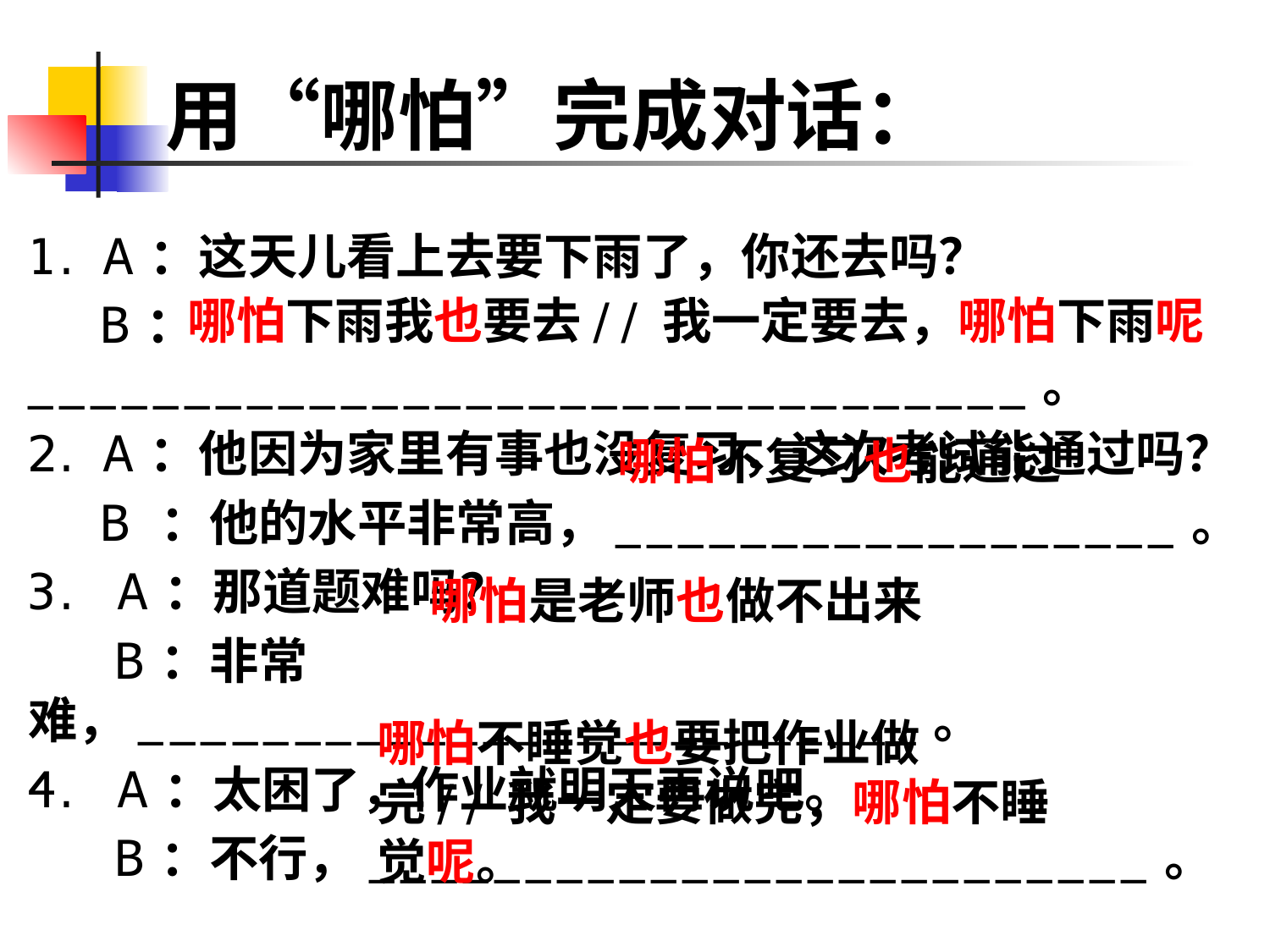

# 用“哪怕”完成对话：
1.  A：这天儿看上去要下雨了，你还去吗？
     B：________________________________。
2.  A：他因为家里有事也没复习，这次考试能通过吗？
     B ：他的水平非常高，__________________。
3.   A：那道题难吗？
      B：非常难，_________________________。
4.   A：太困了，作业就明天再说吧。
      B：不行，_________________________。

哪怕下雨我也要去//我一定要去，哪怕下雨呢
哪怕不复习也能通过
哪怕是老师也做不出来
哪怕不睡觉也要把作业做完//我一定要做完，哪怕不睡觉呢。